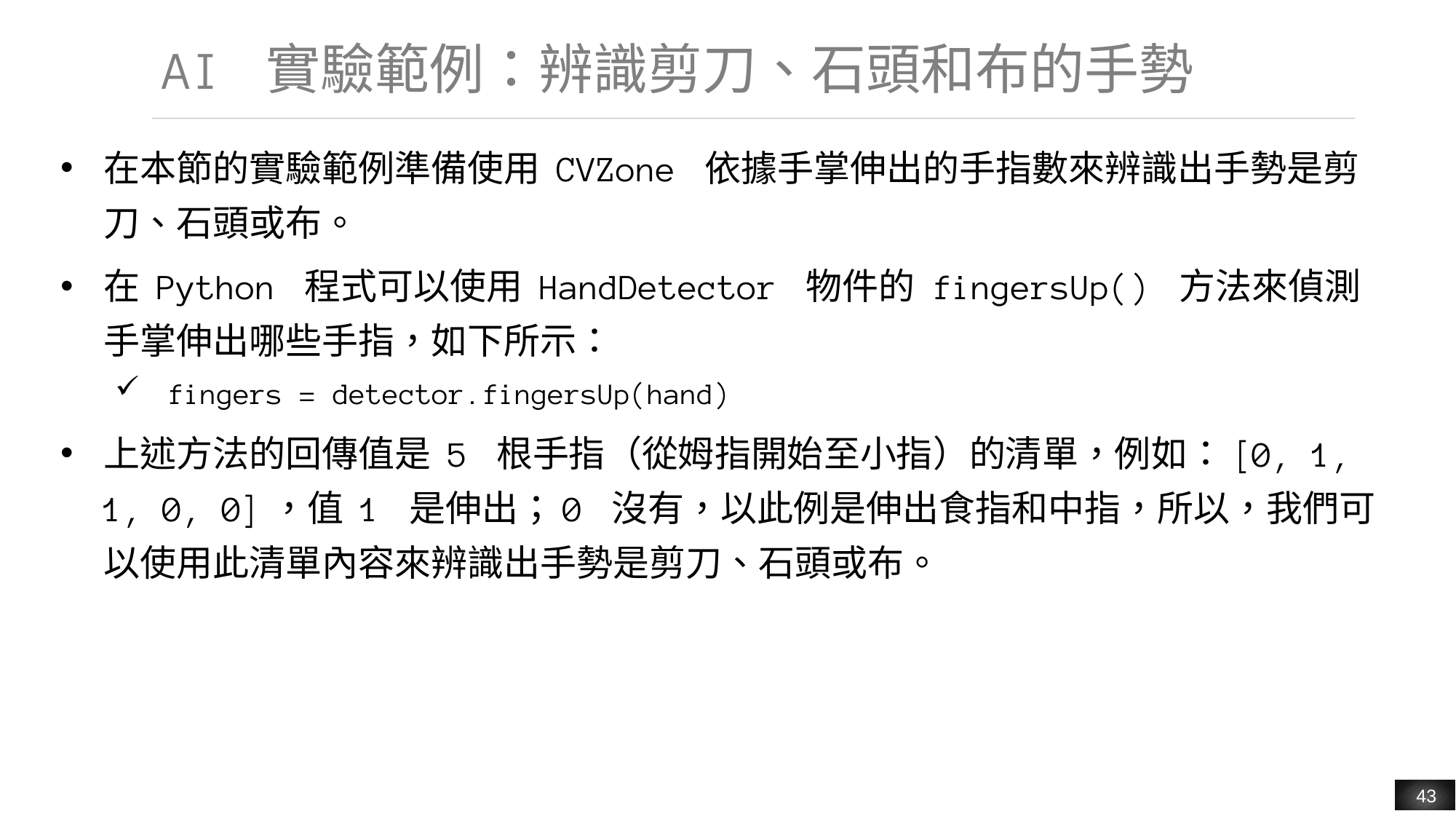

# AI 實驗範例：辨識剪刀、石頭和布的手勢
在本節的實驗範例準備使用 CVZone 依據手掌伸出的手指數來辨識出手勢是剪刀、石頭或布。
在 Python 程式可以使用 HandDetector 物件的 fingersUp() 方法來偵測手掌伸出哪些手指，如下所示：
fingers = detector.fingersUp(hand)
上述方法的回傳值是 5 根手指（從姆指開始至小指）的清單，例如：[0, 1, 1, 0, 0]，值 1 是伸出；0 沒有，以此例是伸出食指和中指，所以，我們可以使用此清單內容來辨識出手勢是剪刀、石頭或布。